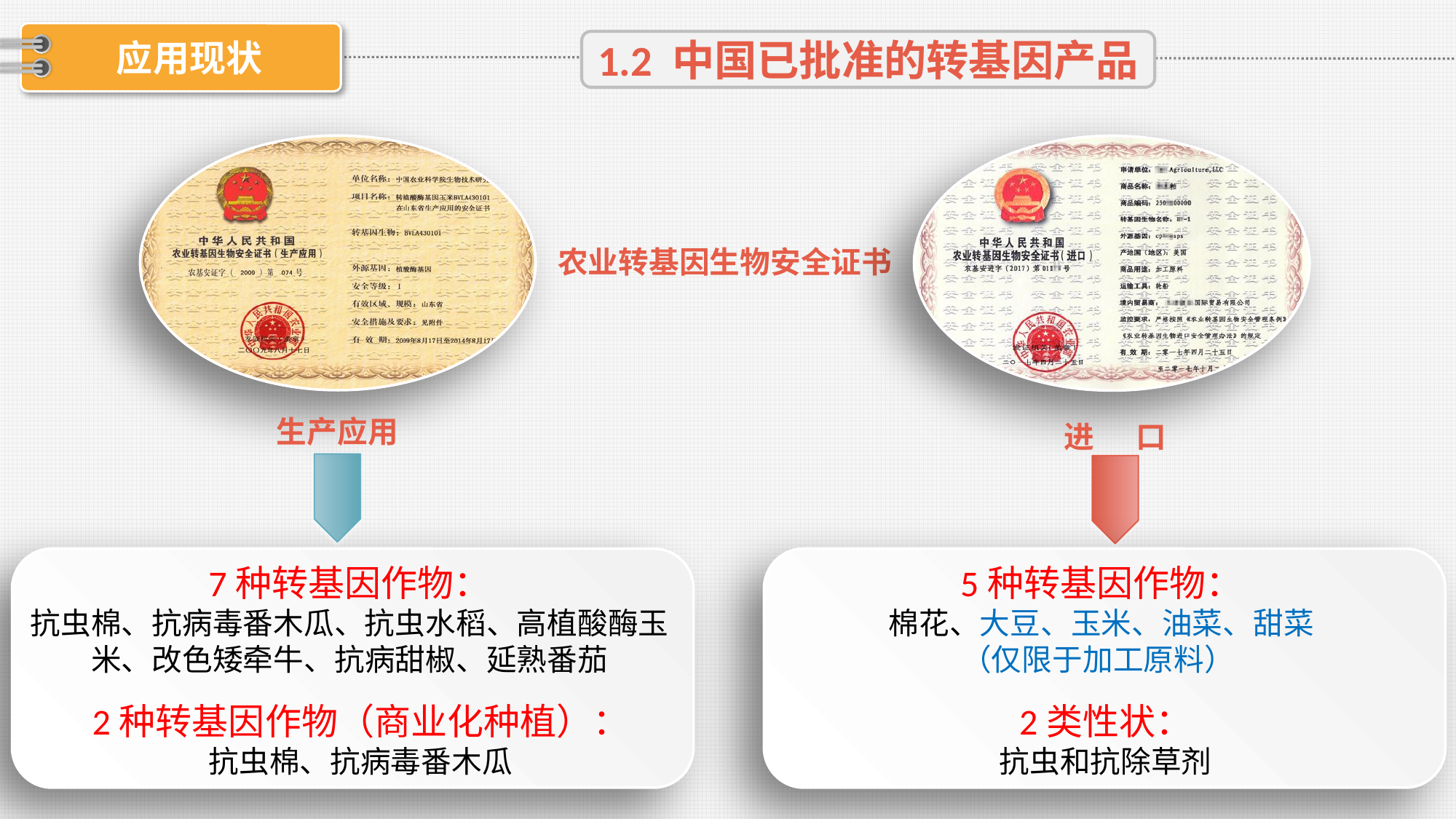

应用现状
1.2 中国已批准的转基因产品

农业转基因生物安全证书
生产应用
进      口

7种转基因作物：
抗虫棉、抗病毒番木瓜、抗虫水稻、高植酸酶玉米、改色矮牵牛、抗病甜椒、延熟番茄

5种转基因作物：
棉花、大豆、玉米、油菜、甜菜
（仅限于加工原料）
2种转基因作物（商业化种植）：
抗虫棉、抗病毒番木瓜
2类性状：
抗虫和抗除草剂